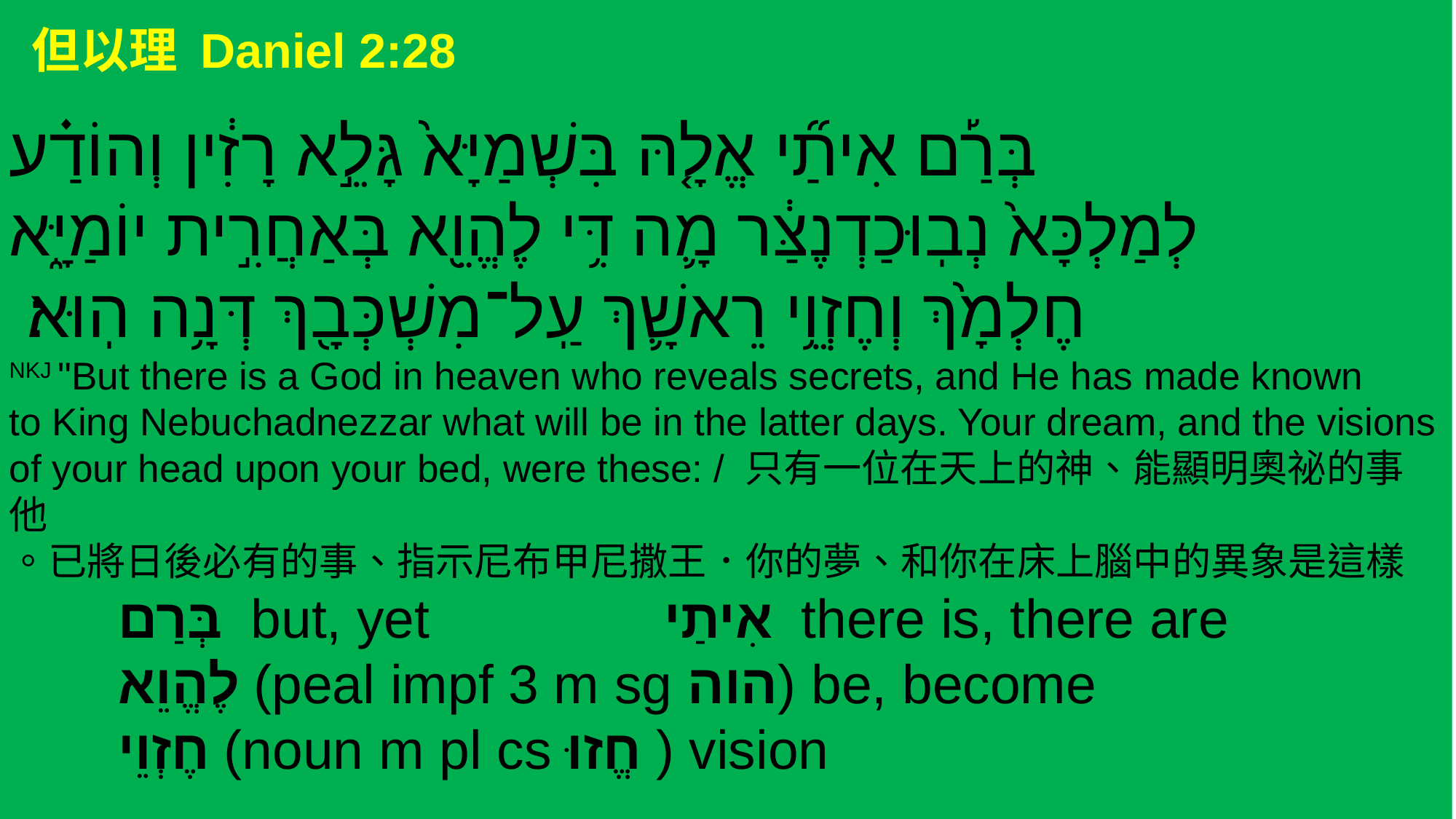

但以理 Daniel 2:28

‎ בְּרַ֡ם אִיתַ֞י אֱלָ֤הּ בִּשְׁמַיָּא֙ גָּלֵ֣א רָזִ֔ין וְהוֹדַ֗ע
 לְמַלְכָּא֙ נְבֽוּכַדְנֶצַּ֔ר מָ֛ה דִּ֥י לֶהֱוֵ֖א בְּאַחֲרִ֣ית יוֹמַיָּ֑א
 חֶלְמָ֙ךְ וְחֶזְוֵ֥י רֵאשָׁ֛ךְ עַֽל־מִשְׁכְּבָ֖ךְ דְּנָ֥ה הֽוּא׃
        NKJ "But there is a God in heaven who reveals secrets, and He has made known to King Nebuchadnezzar what will be in the latter days. Your dream, and the visions of your head upon your bed, were these: / 只有一位在天上的神、能顯明奧祕的事他
已將日後必有的事、指示尼布甲尼撒王．你的夢、和你在床上腦中的異象是這樣。
	בְּרַם  but, yet			אִיתַי  there is, there are
	לֶהֱוֵא (peal impf 3 m sg הוה) be, become
	חֶזְוֵי (noun m pl cs חֱזוּ ) vision